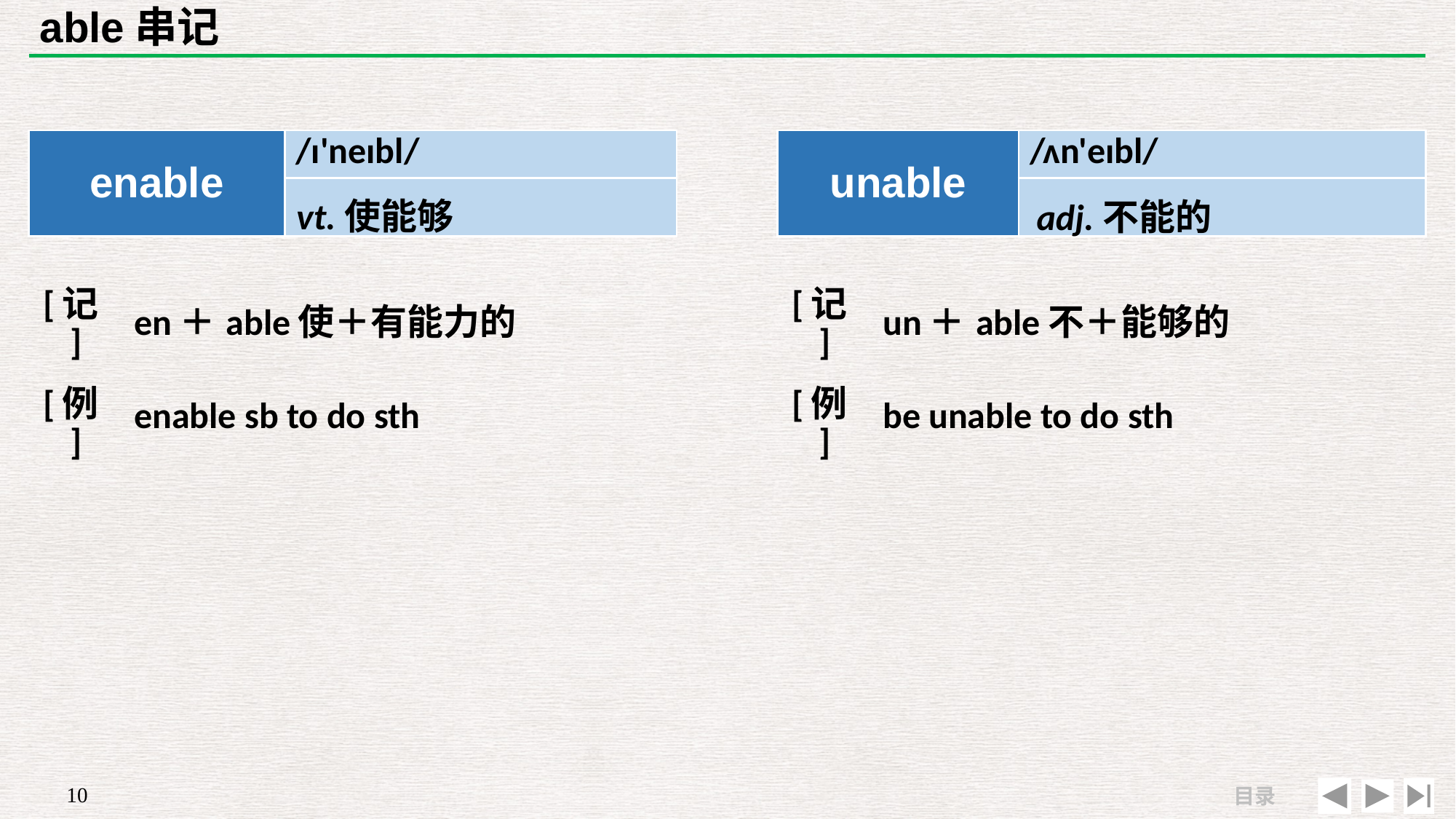

# able串记

| enable | /ɪ'neɪbl/ |
| --- | --- |
|  |  |
| unable | /ʌn'eɪbl/ |
| --- | --- |
|  |  |
vt.使能够
adj.不能的
| [记] | en＋able使＋有能力的 |
| --- | --- |
| [例] | enable sb to do sth |
| [记] | un＋able不＋能够的 |
| --- | --- |
| [例] | be unable to do sth |